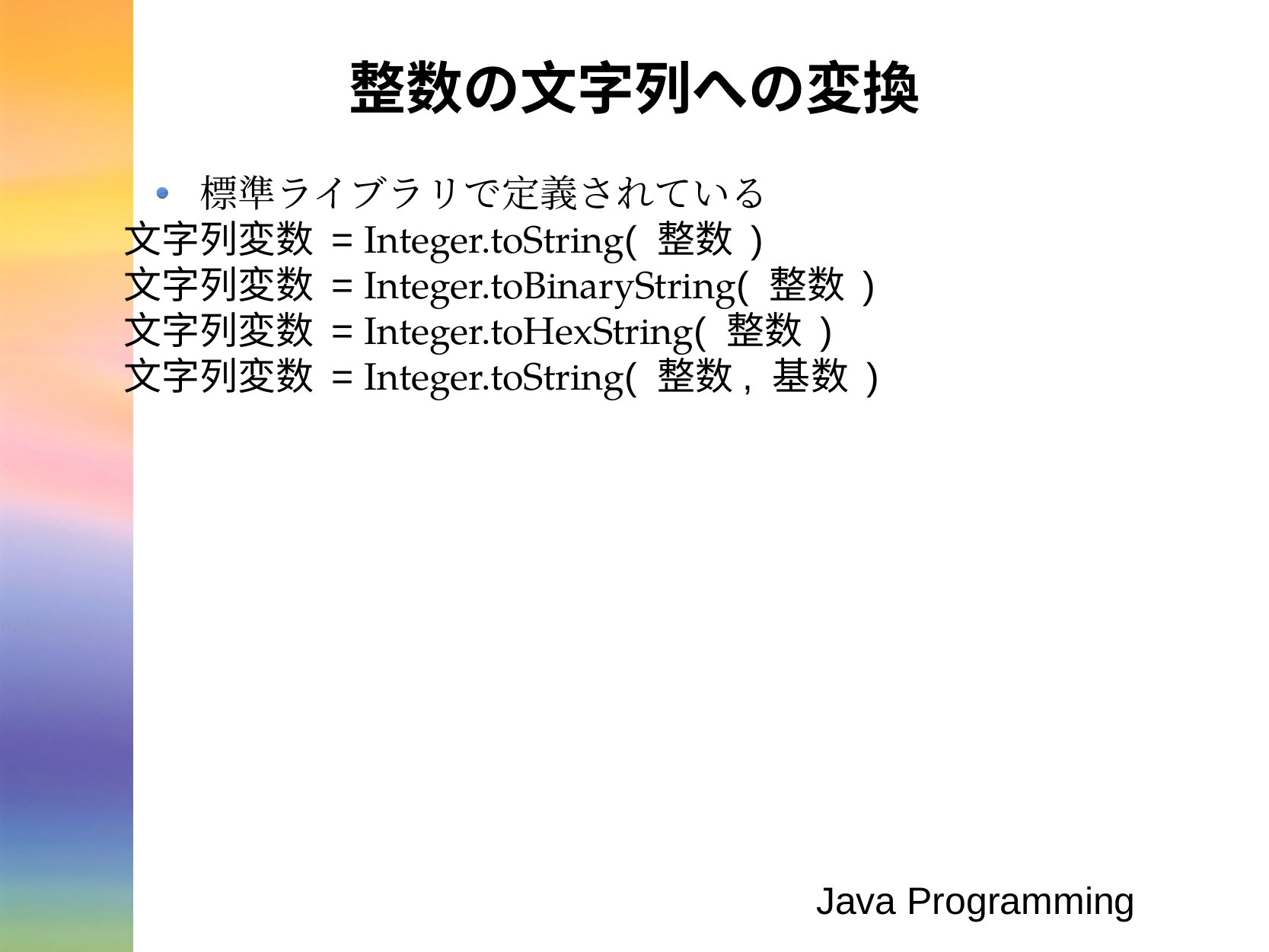

# 整数の文字列への変換
標準ライブラリで定義されている
文字列変数 = Integer.toString( 整数 )
文字列変数 = Integer.toBinaryString( 整数 )
文字列変数 = Integer.toHexString( 整数 )
文字列変数 = Integer.toString( 整数, 基数 )